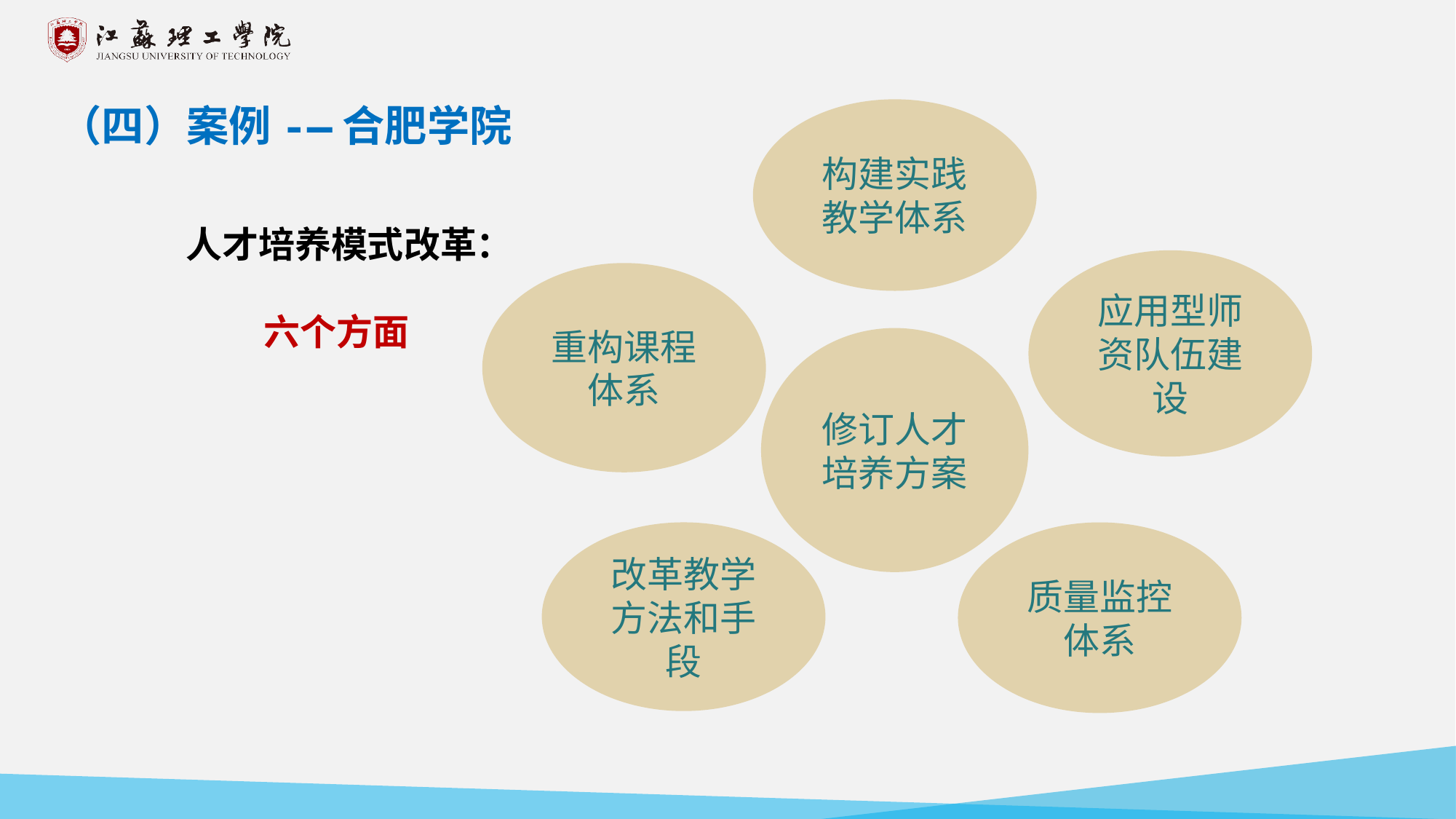

（四）案例-—合肥学院
构建实践教学体系
人才培养模式改革：

六个方面
应用型师资队伍建设
重构课程体系

修订人才培养方案

改革教学方法和手段
质量监控体系